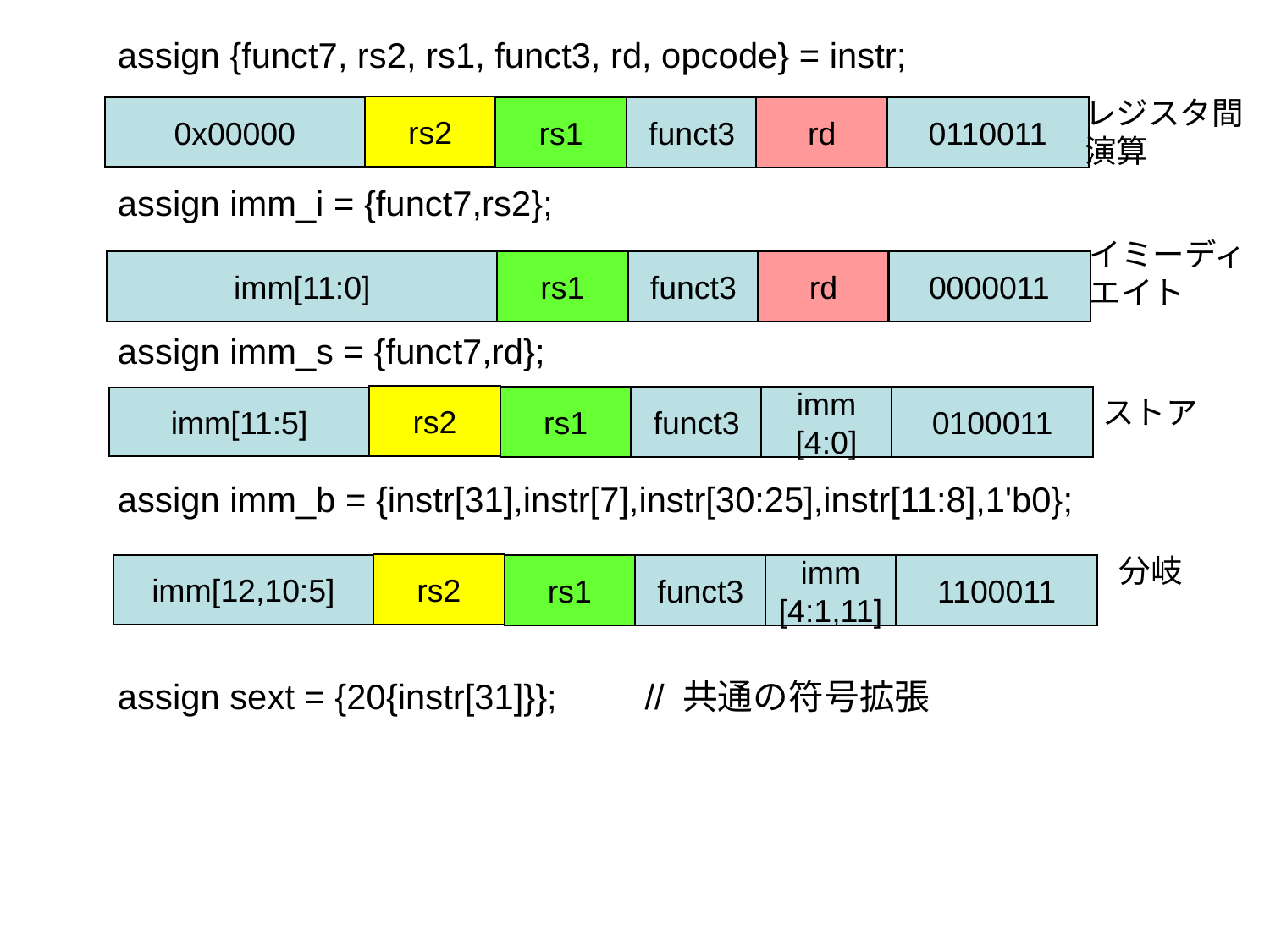

assign {funct7, rs2, rs1, funct3, rd, opcode} = instr;

assign imm_i = {funct7,rs2};

assign imm_s = {funct7,rd};

assign imm_b = {instr[31],instr[7],instr[30:25],instr[11:8],1'b0};

assign sext = {20{instr[31]}};　　// 共通の符号拡張

レジスタ間
演算
rs2
0x00000
rs1
funct3
rd
0110011
イミーディ
エイト
imm[11:0]
rs1
funct3
rd
0000011
rs2
imm[11:5]
rs1
funct3
imm
[4:0]
0100011
ストア
分岐
rs2
imm[12,10:5]
rs1
funct3
imm
[4:1,11]
1100011